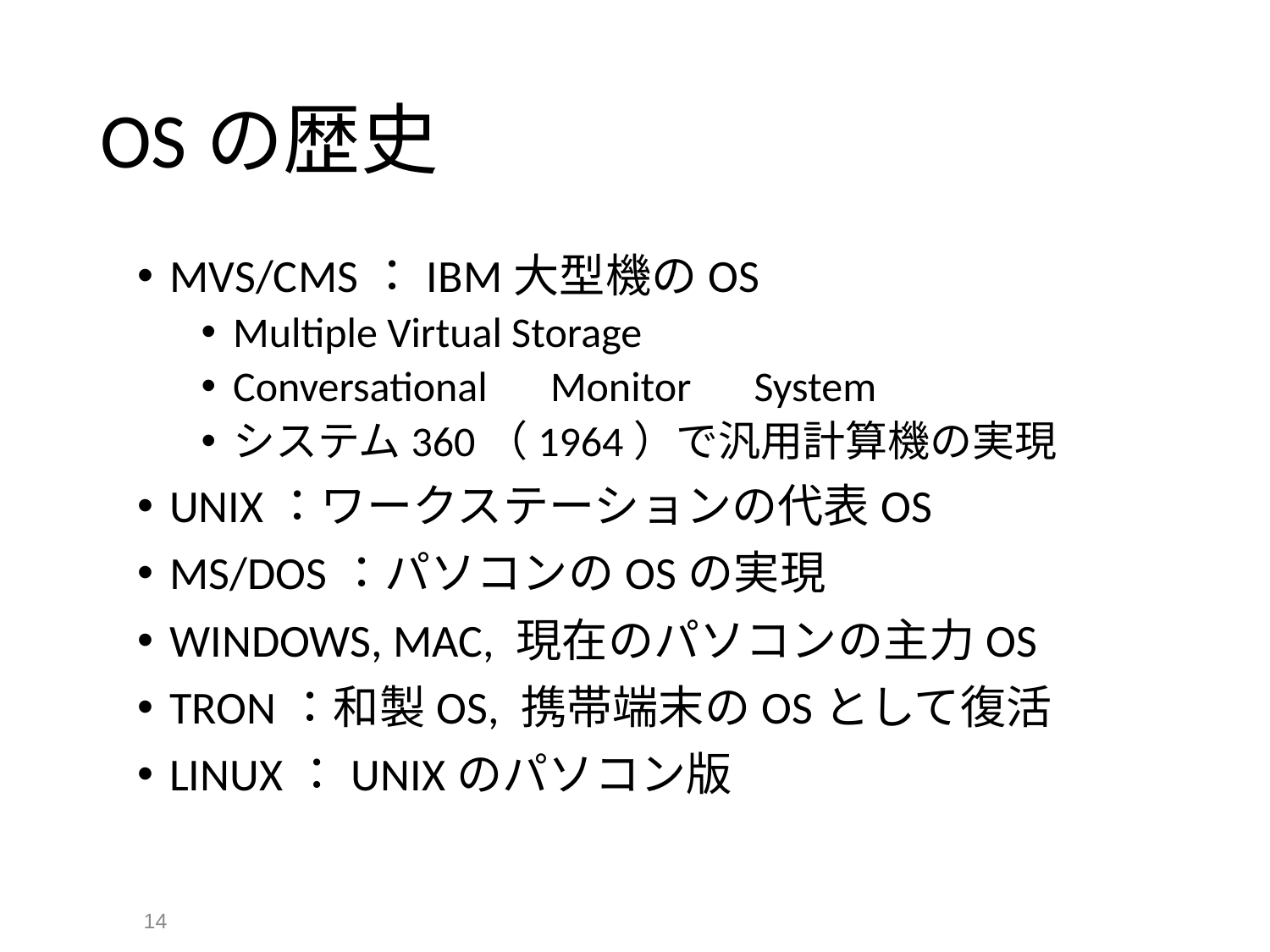

# OSの歴史
MVS/CMS：IBM大型機のOS
Multiple Virtual Storage
Conversational　Monitor　System
システム360（1964）で汎用計算機の実現
UNIX：ワークステーションの代表OS
MS/DOS：パソコンのOSの実現
WINDOWS, MAC, 現在のパソコンの主力OS
TRON：和製OS, 携帯端末のOSとして復活
LINUX：UNIXのパソコン版
14